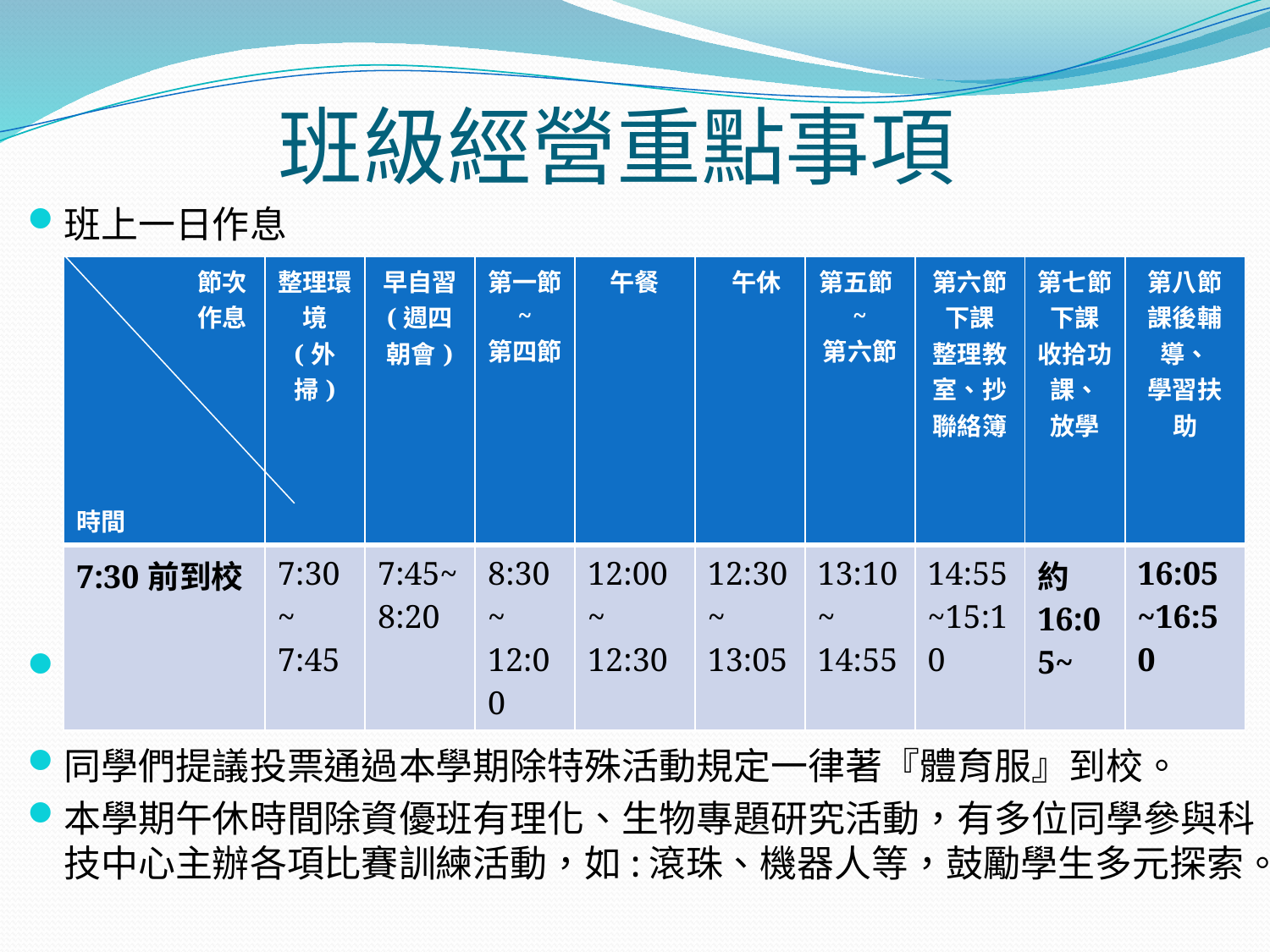

# 班級經營重點事項
班上一日作息

若遲到、違規或作業未完成者可能必須放學後留校完成或進行愛校(班)服務。
同學們提議投票通過本學期除特殊活動規定一律著『體育服』到校。
本學期午休時間除資優班有理化、生物專題研究活動，有多位同學參與科技中心主辦各項比賽訓練活動，如:滾珠、機器人等，鼓勵學生多元探索。

| 節次 作息 時間 | 整理環境 (外掃) | 早自習 (週四朝會) | 第一節~ 第四節 | 午餐 | 午休 | 第五節~ 第六節 | 第六節下課 整理教室、抄聯絡簿 | 第七節 下課 收拾功課、 放學 | 第八節 課後輔導、 學習扶助 |
| --- | --- | --- | --- | --- | --- | --- | --- | --- | --- |
| 7:30前到校 | 7:30~ 7:45 | 7:45~ 8:20 | 8:30~ 12:00 | 12:00~ 12:30 | 12:30~ 13:05 | 13:10~ 14:55 | 14:55~15:10 | 約 16:05~ | 16:05~16:50 |